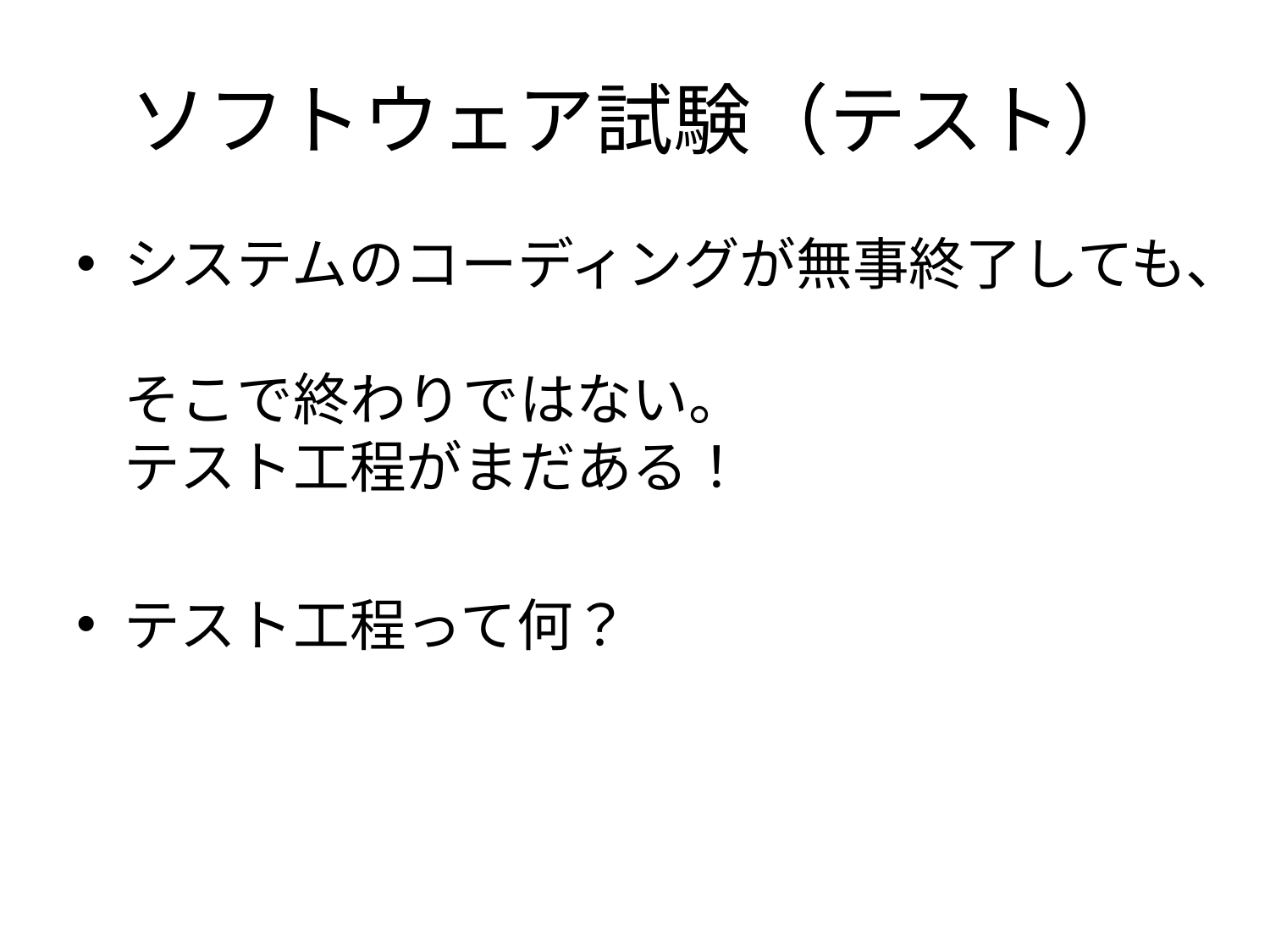

# ソフトウェア試験（テスト）
システムのコーディングが無事終了しても、
そこで終わりではない。
テスト工程がまだある！

テスト工程って何？